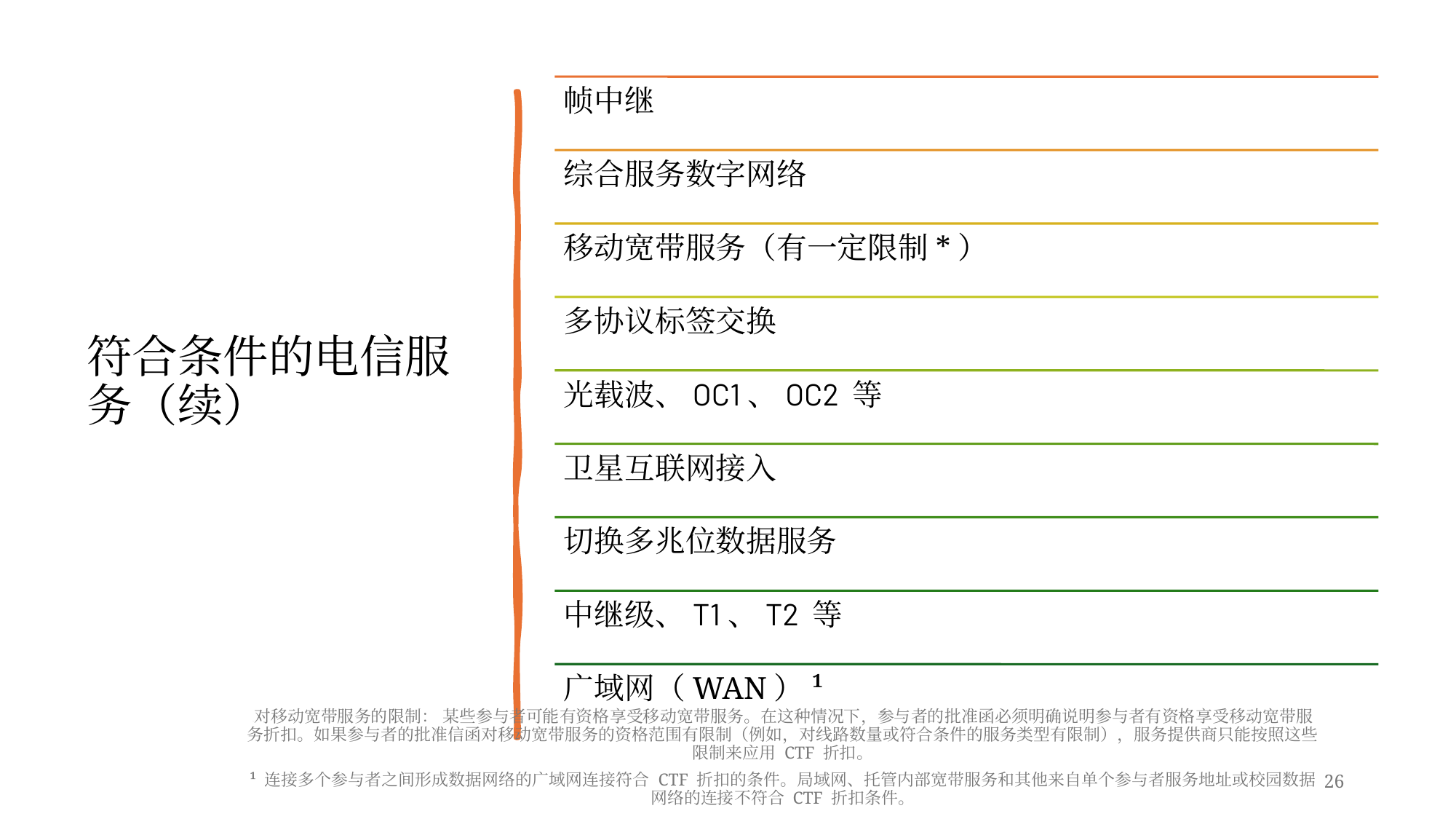

帧中继
综合服务数字网络
移动宽带服务（有一定限制*）
多协议标签交换
光载波、OC1、OC2 等
卫星互联网接入
切换多兆位数据服务
中继级、T1、T2 等
广域网（WAN）¹
# 符合条件的电信服务（续）

*对移动宽带服务的限制： 某些参与者可能有资格享受移动宽带服务。在这种情况下，参与者的批准函必须明确说明参与者有资格享受移动宽带服务折扣。如果参与者的批准信函对移动宽带服务的资格范围有限制（例如，对线路数量或符合条件的服务类型有限制），服务提供商只能按照这些限制来应用 CTF 折扣。
¹ 连接多个参与者之间形成数据网络的广域网连接符合 CTF 折扣的条件。局域网、托管内部宽带服务和其他来自单个参与者服务地址或校园数据网络的连接不符合 CTF 折扣条件。
26